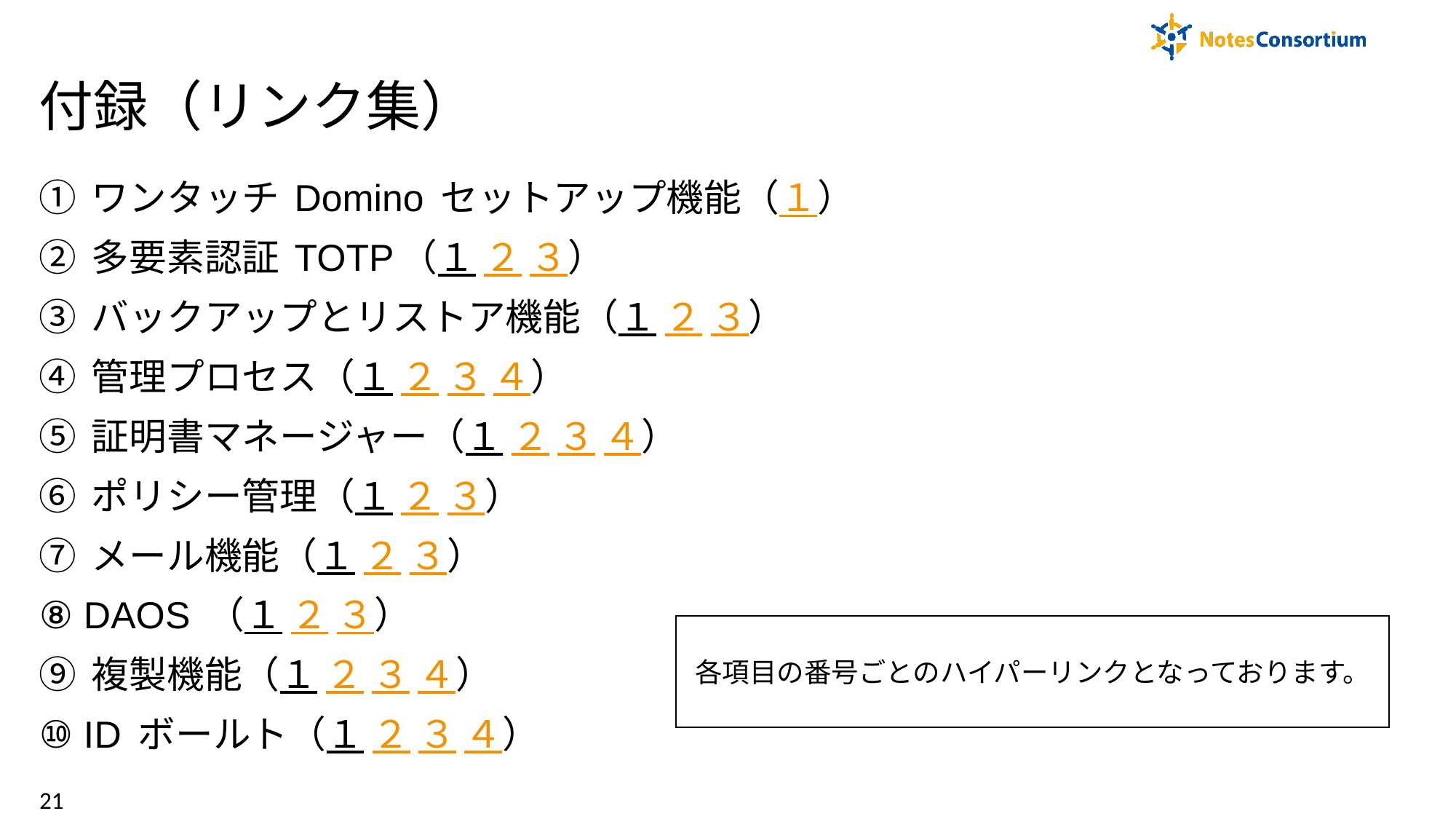

# 付録（リンク集）
① ワンタッチ Domino セットアップ機能（１）
② 多要素認証 TOTP（１ ２ ３）
③ バックアップとリストア機能（１ ２ ３）
④ 管理プロセス（１ ２ ３ ４）
⑤ 証明書マネージャー（１ ２ ３ ４）
⑥ ポリシー管理（１ ２ ３）
⑦ メール機能（１ ２ ３）
⑧ DAOS （１ ２ ３）
⑨ 複製機能（１ ２ ３ ４）
⑩ ID ボールト（１ ２ ３ ４）
各項目の番号ごとのハイパーリンクとなっております。
21